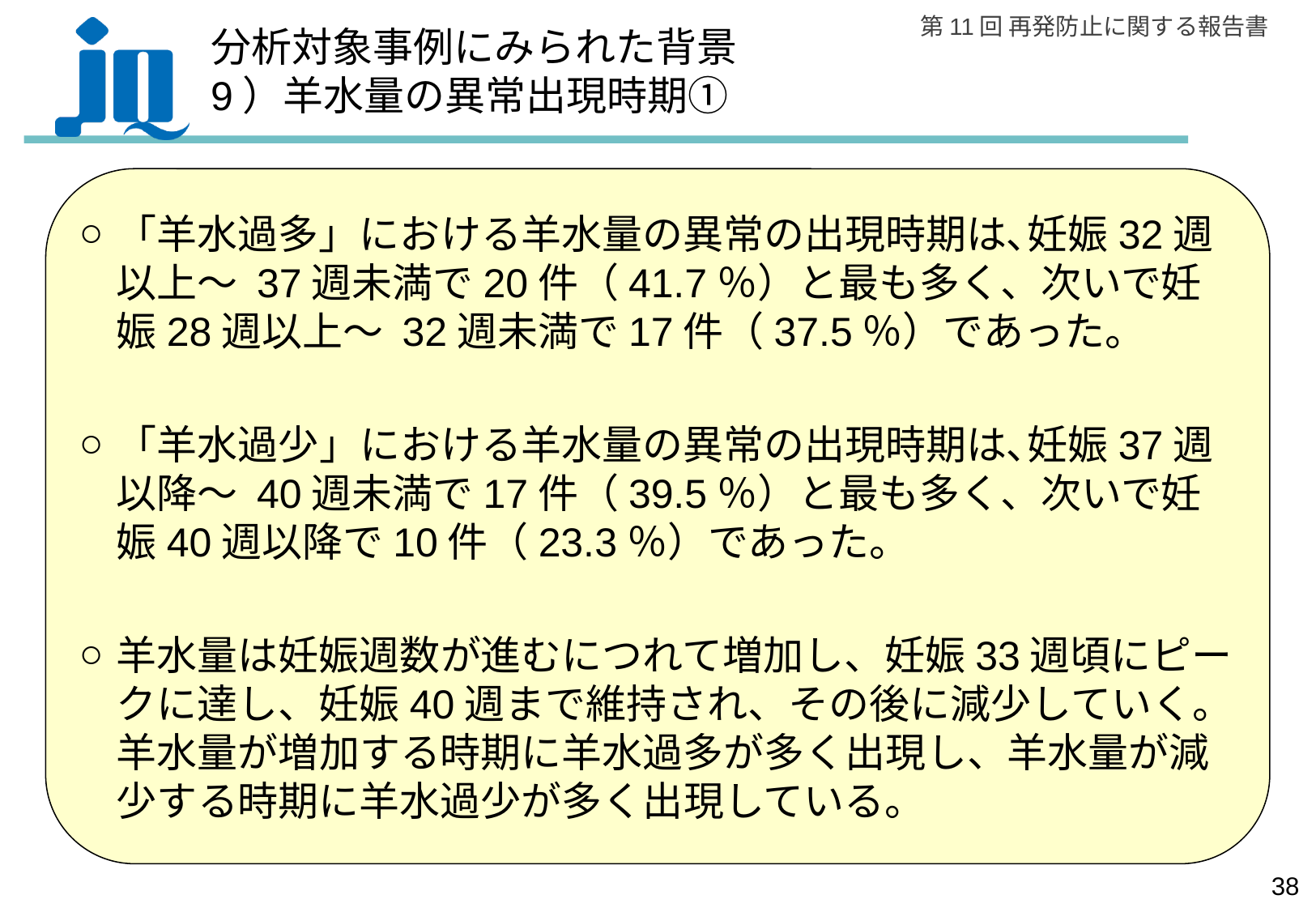

分析対象事例にみられた背景
9）羊水量の異常出現時期①
「羊水過多」における羊水量の異常の出現時期は､妊娠32週以上～ 37週未満で20件（41.7％）と最も多く、次いで妊娠28週以上～ 32週未満で17件（37.5％）であった。

「羊水過少」における羊水量の異常の出現時期は､妊娠37週以降～ 40週未満で17件（39.5％）と最も多く、次いで妊娠40週以降で10件（23.3％）であった。

羊水量は妊娠週数が進むにつれて増加し、妊娠33週頃にピークに達し、妊娠40週まで維持され、その後に減少していく。羊水量が増加する時期に羊水過多が多く出現し、羊水量が減少する時期に羊水過少が多く出現している。
38